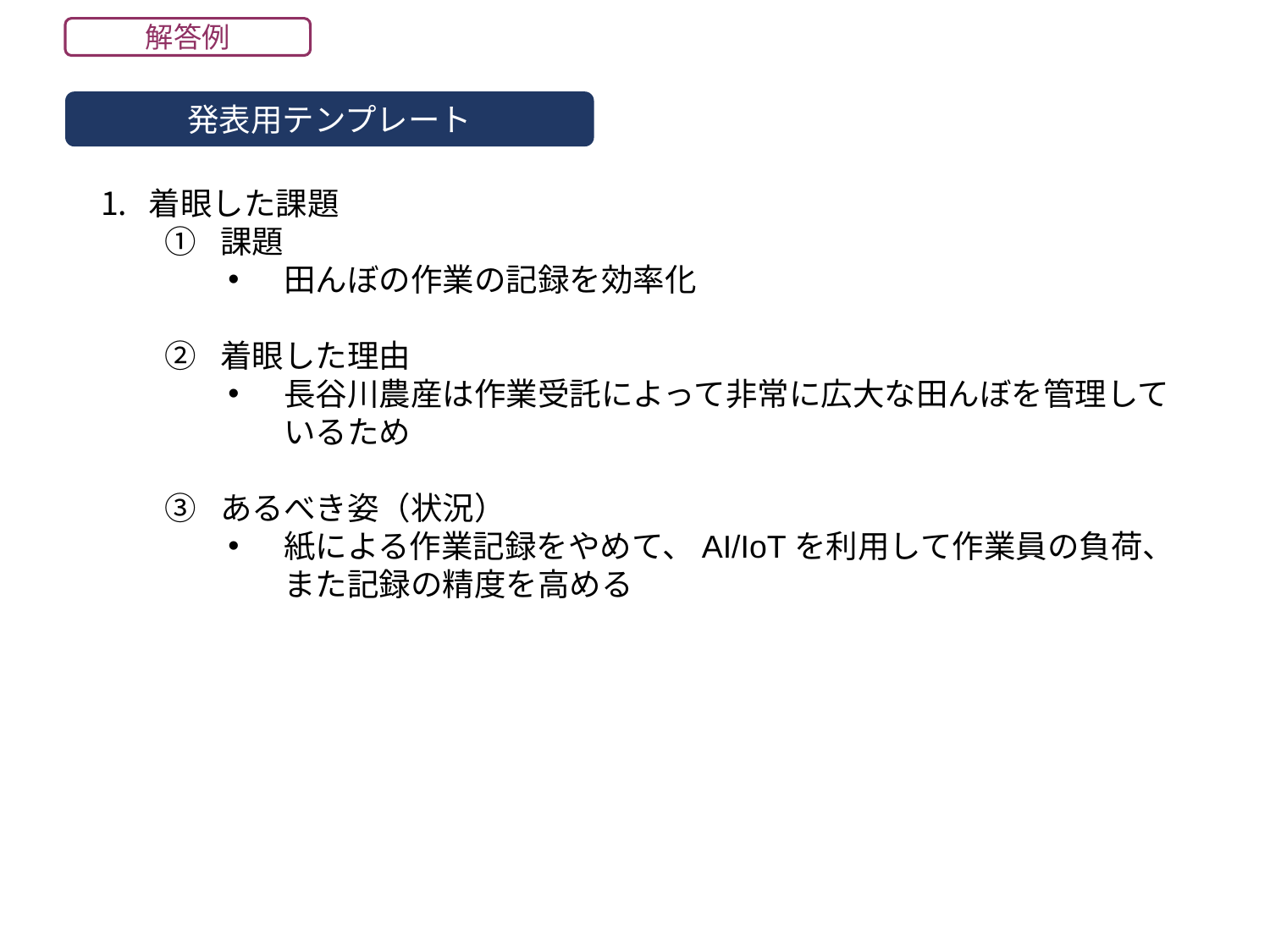

解答例
発表用テンプレート
着眼した課題
課題
田んぼの作業の記録を効率化

着眼した理由
長谷川農産は作業受託によって非常に広大な田んぼを管理しているため

あるべき姿（状況）
紙による作業記録をやめて、AI/IoTを利用して作業員の負荷、また記録の精度を高める